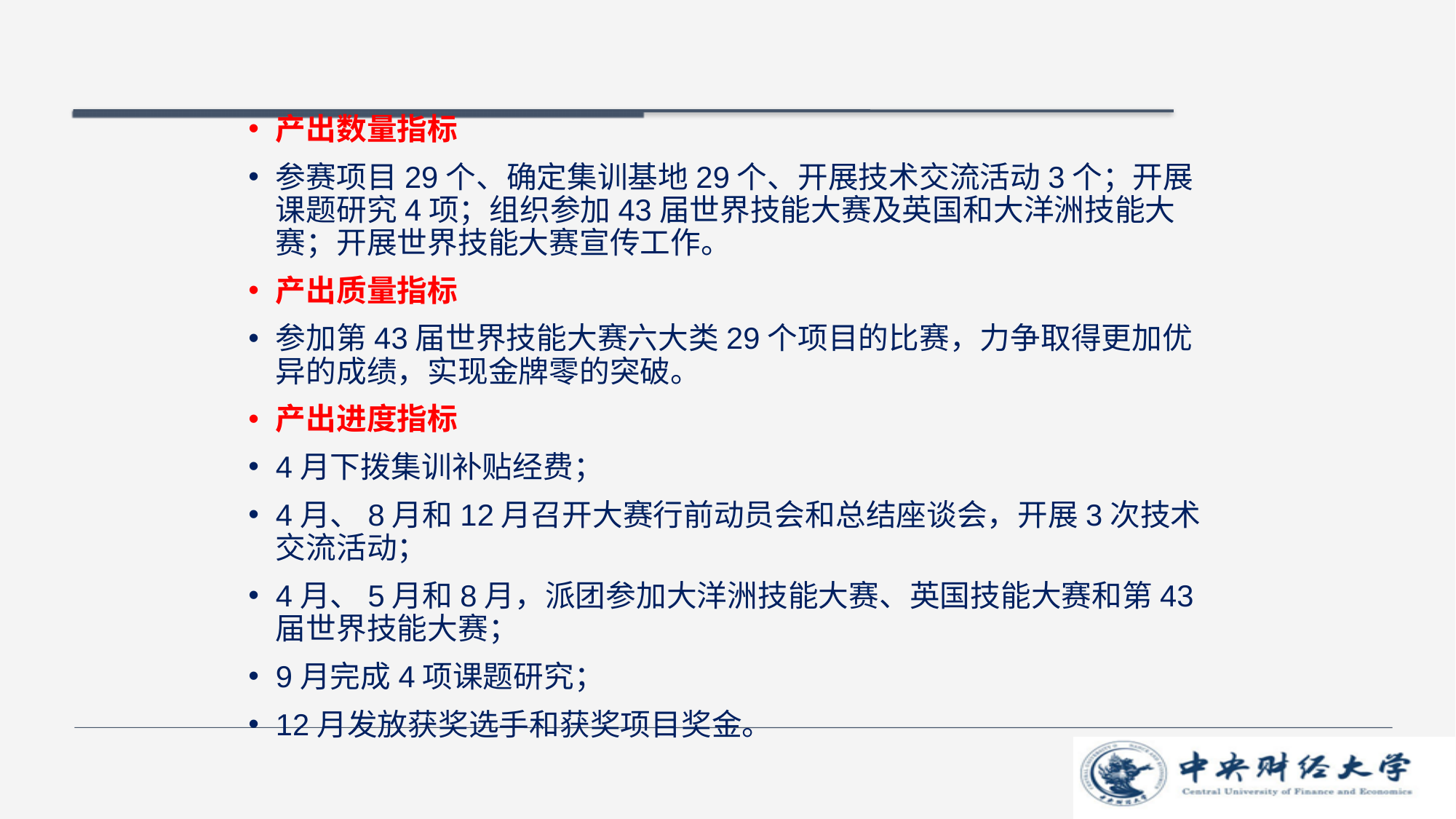

#
产出数量指标
参赛项目29个、确定集训基地29个、开展技术交流活动3个；开展课题研究4项；组织参加43届世界技能大赛及英国和大洋洲技能大赛；开展世界技能大赛宣传工作。
产出质量指标
参加第43届世界技能大赛六大类29个项目的比赛，力争取得更加优异的成绩，实现金牌零的突破。
产出进度指标
4月下拨集训补贴经费；
4月、8月和12月召开大赛行前动员会和总结座谈会，开展3次技术交流活动；
4月、5月和8月，派团参加大洋洲技能大赛、英国技能大赛和第43届世界技能大赛；
9月完成4项课题研究；
12月发放获奖选手和获奖项目奖金。